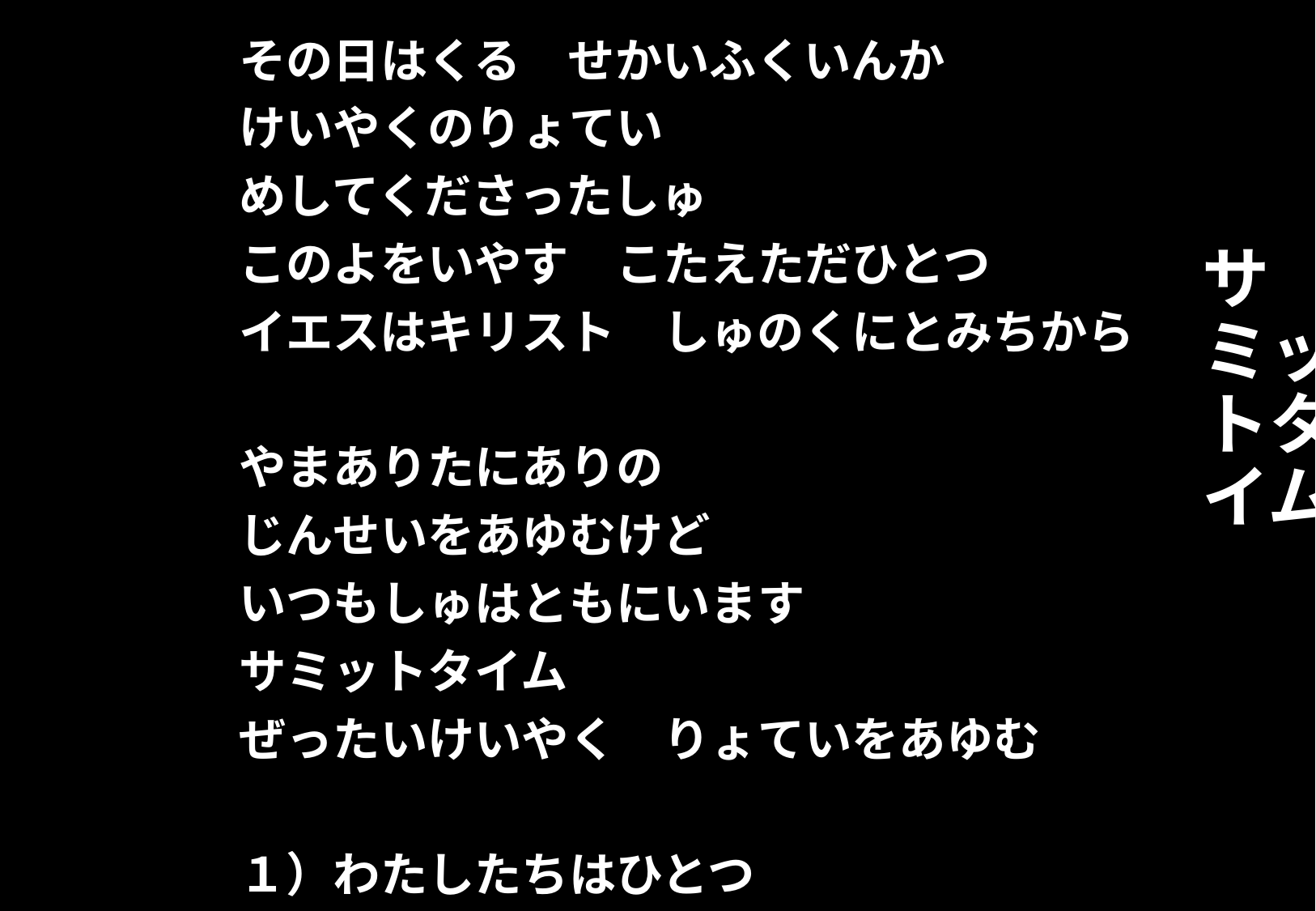

サミットタイム
その日はくる　せかいふくいんか
けいやくのりょてい
めしてくださったしゅ
このよをいやす　こたえただひとつ
イエスはキリスト　しゅのくにとみちから

やまありたにありの
じんせいをあゆむけど
いつもしゅはともにいます
サミットタイム
ぜったいけいやく　りょていをあゆむ

１）わたしたちはひとつ
インマヌエルのサミットタイム

２）おうのまえにたつ
しゅのしょうにんの
サミットタイム